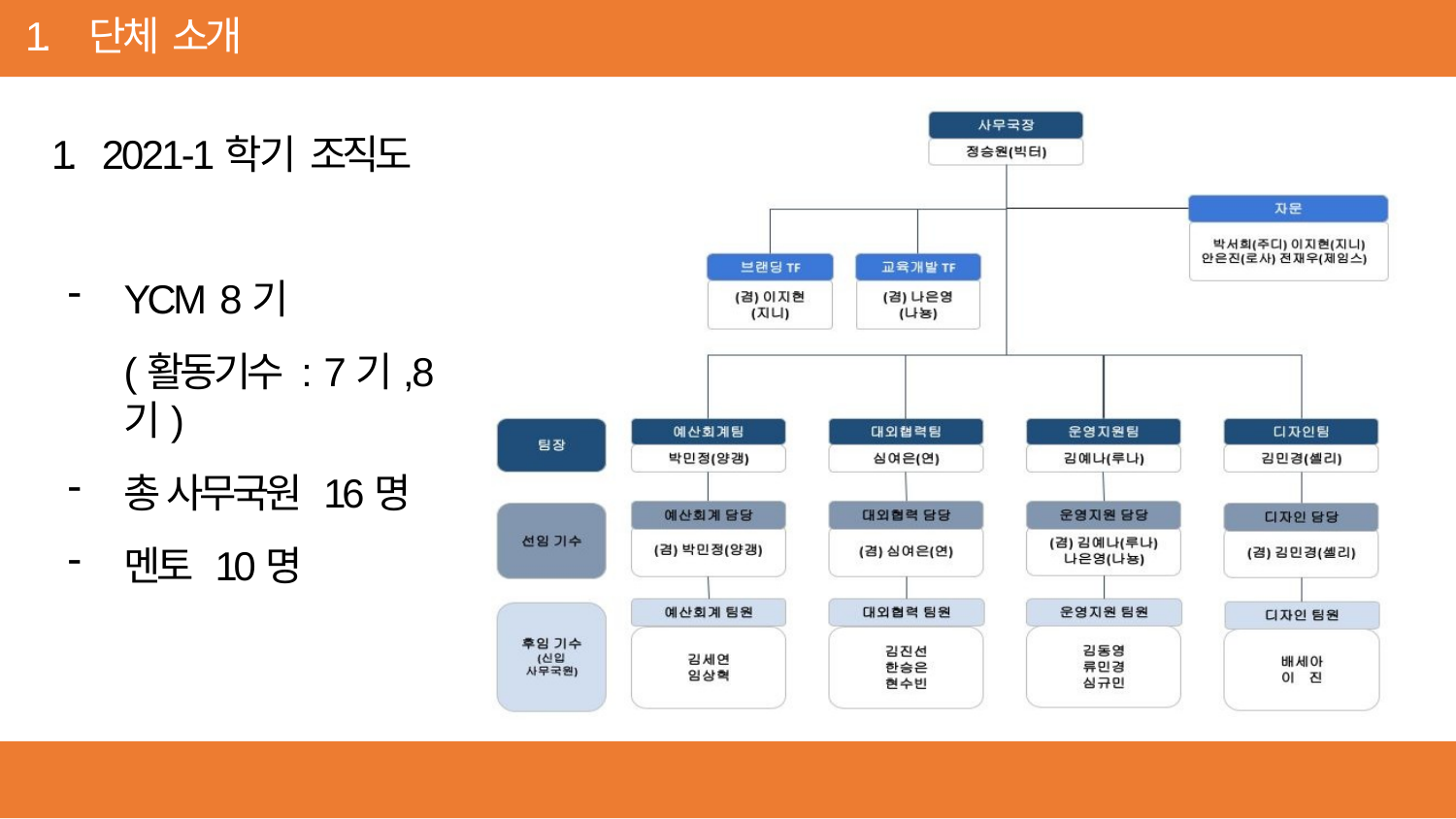

1.     단체 소개

1.    2021-1학기 조직도

YCM 8기
(활동기수 : 7기,8기)
총 사무국원 16명
멘토 10명